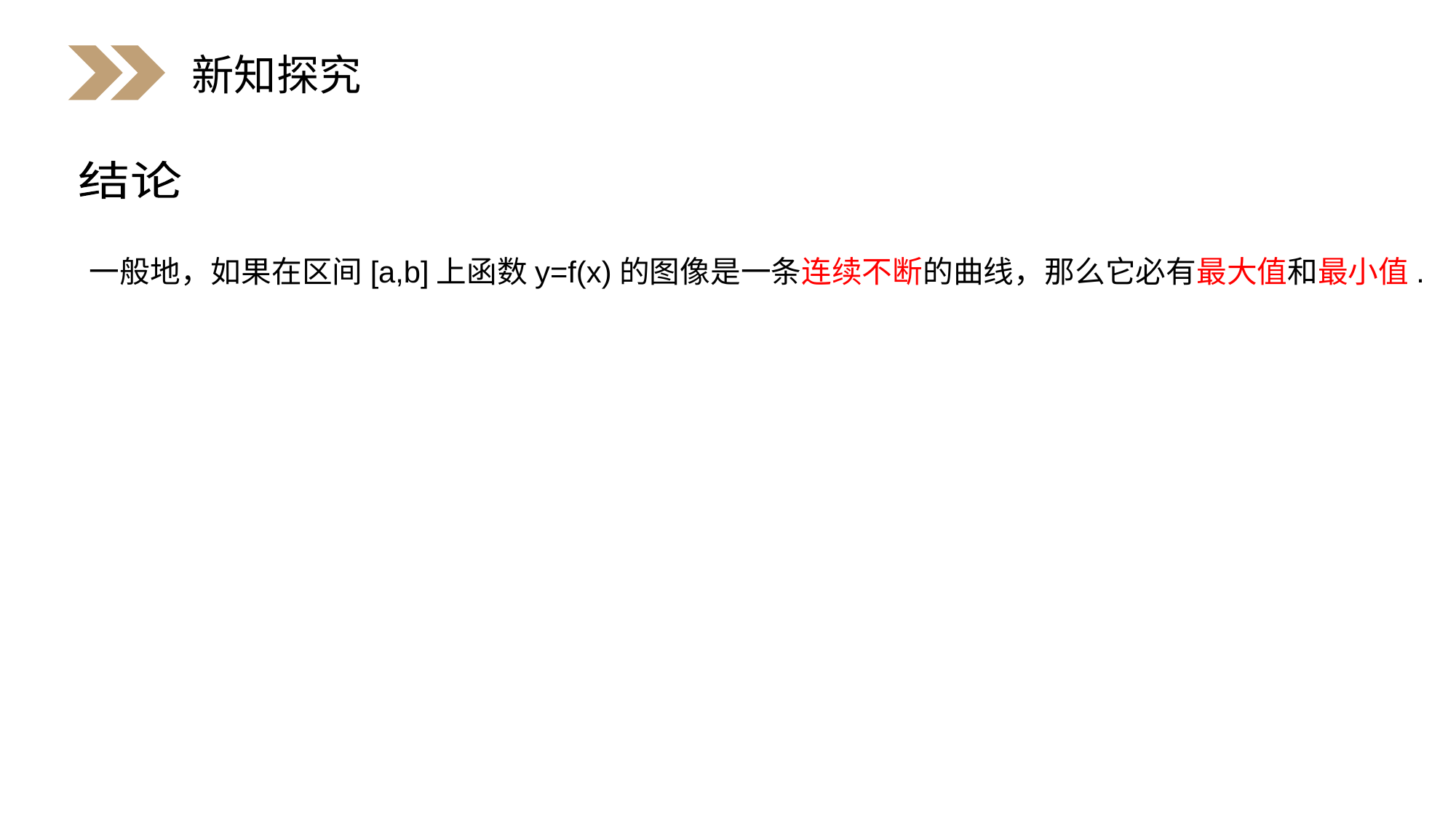

新知探究
结论
一般地，如果在区间[a,b]上函数y=f(x)的图像是一条连续不断的曲线，那么它必有最大值和最小值.